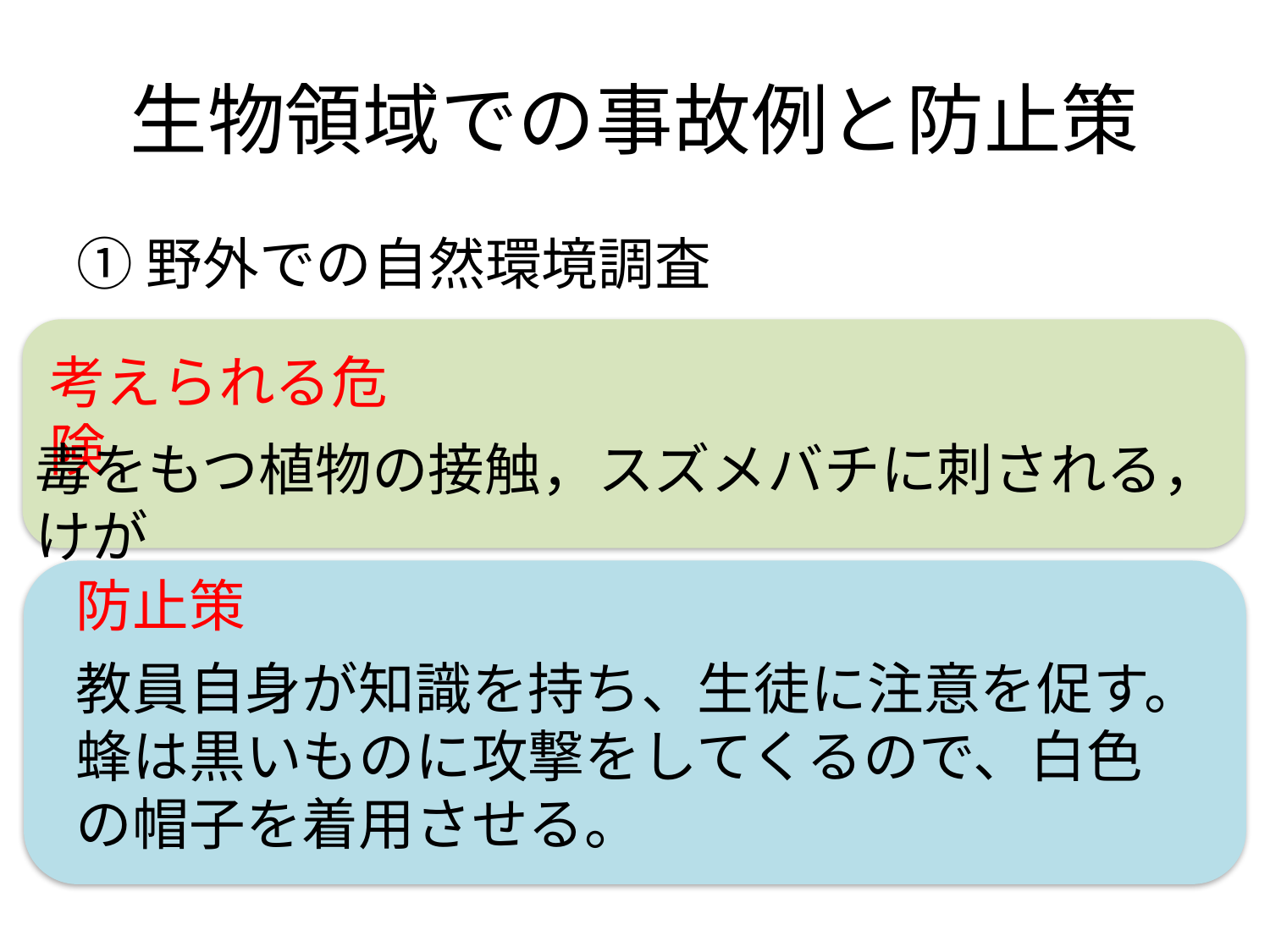

# 生物領域での事故例と防止策
①野外での自然環境調査

考えられる危険
毒をもつ植物の接触，スズメバチに刺される，けが

防止策
教員自身が知識を持ち、生徒に注意を促す。
蜂は黒いものに攻撃をしてくるので、白色の帽子を着用させる。